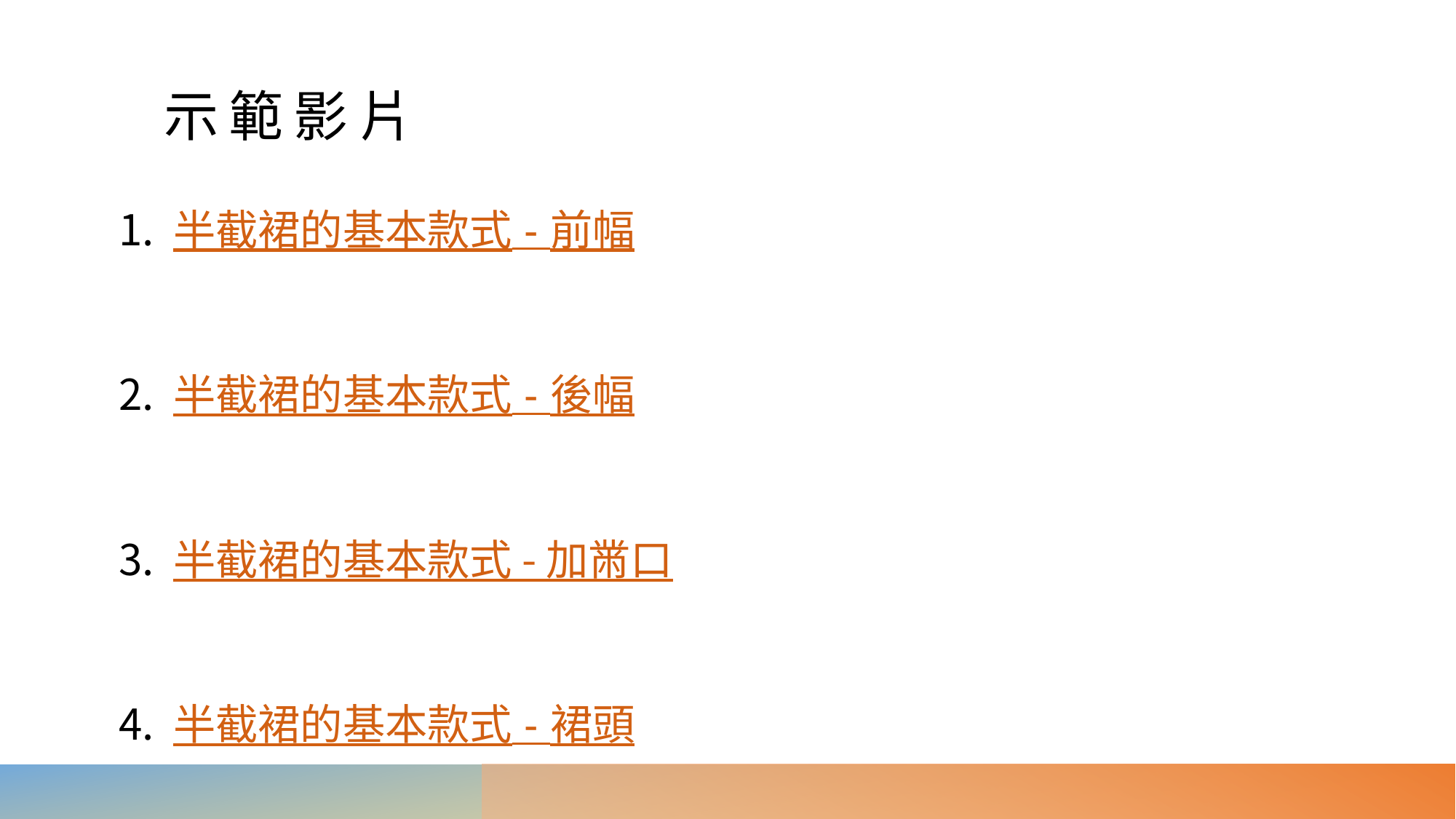

# 示範影片
半截裙的基本款式 - 前幅

半截裙的基本款式 - 後幅

半截裙的基本款式 - 加黹口

半截裙的基本款式 - 裙頭